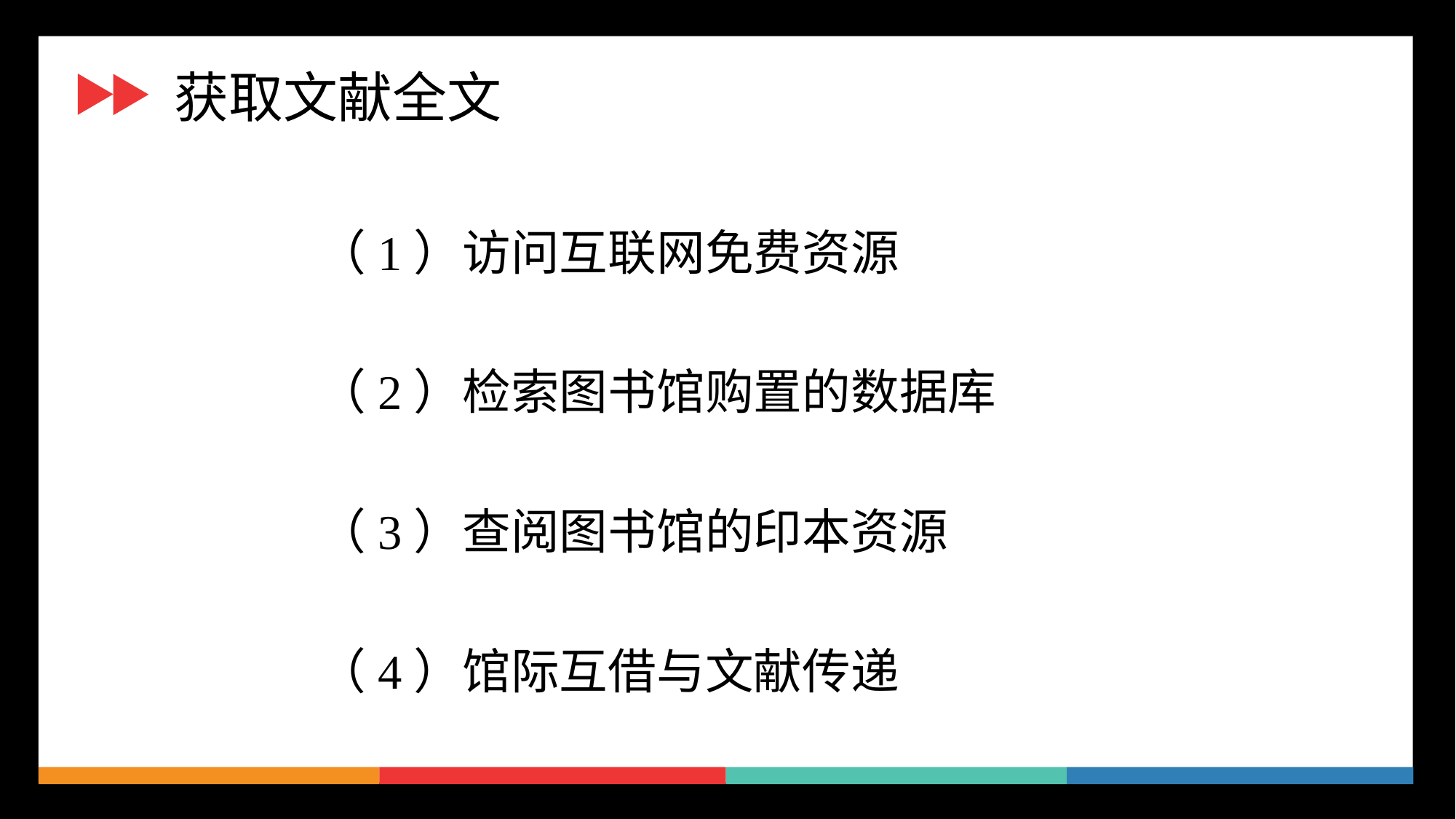

获取文献全文

（1）访问互联网免费资源
（2）检索图书馆购置的数据库
（3）查阅图书馆的印本资源
（4）馆际互借与文献传递